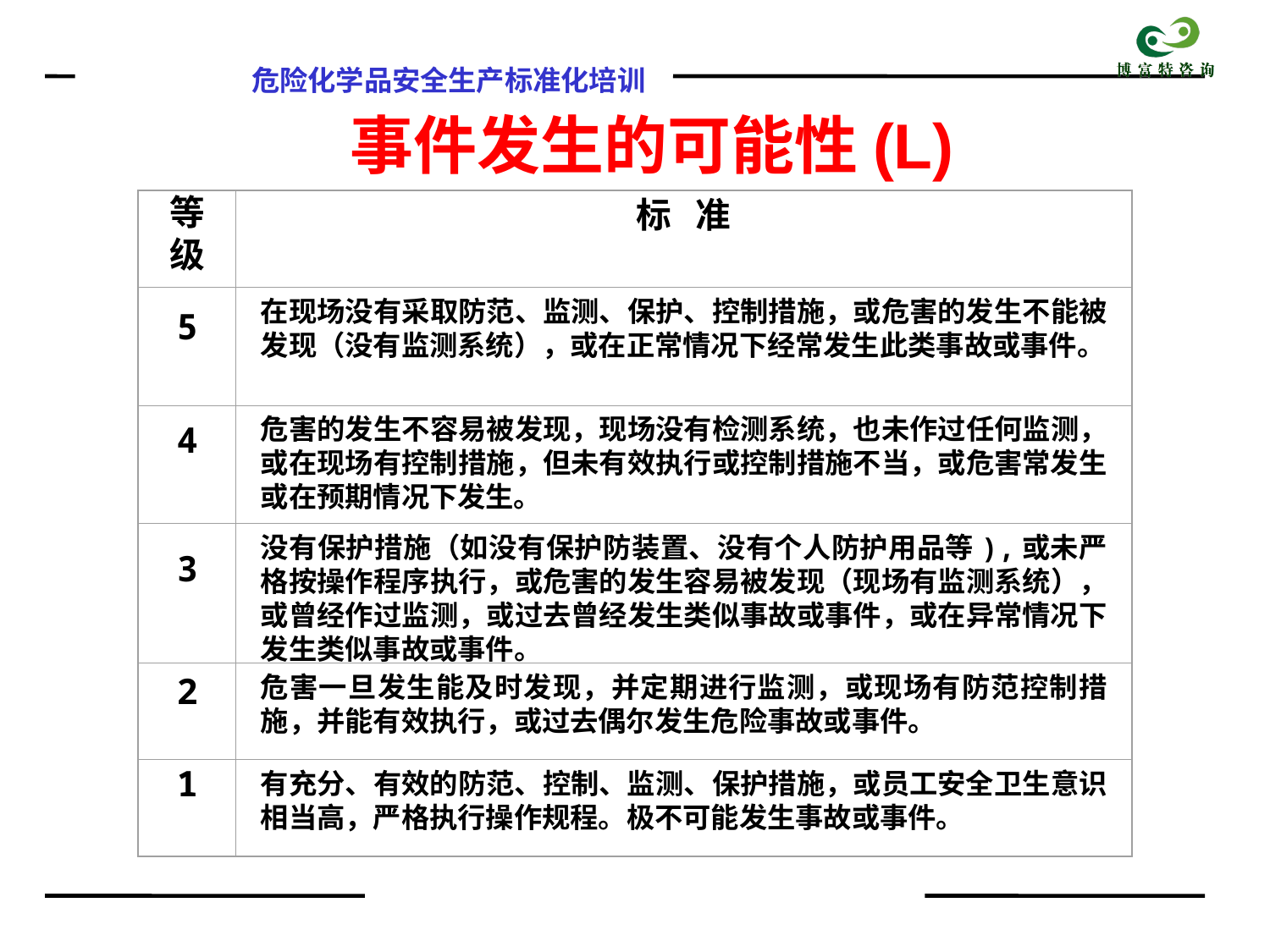

事件发生的可能性(L)

等级

标   准

5

在现场没有采取防范、监测、保护、控制措施，或危害的发生不能被发现（没有监测系统），或在正常情况下经常发生此类事故或事件。

4

危害的发生不容易被发现，现场没有检测系统，也未作过任何监测，或在现场有控制措施，但未有效执行或控制措施不当，或危害常发生或在预期情况下发生。

3

没有保护措施（如没有保护防装置、没有个人防护用品等),或未严格按操作程序执行，或危害的发生容易被发现（现场有监测系统），或曾经作过监测，或过去曾经发生类似事故或事件，或在异常情况下发生类似事故或事件。

2

危害一旦发生能及时发现，并定期进行监测，或现场有防范控制措施，并能有效执行，或过去偶尔发生危险事故或事件。

1

有充分、有效的防范、控制、监测、保护措施，或员工安全卫生意识相当高，严格执行操作规程。极不可能发生事故或事件。